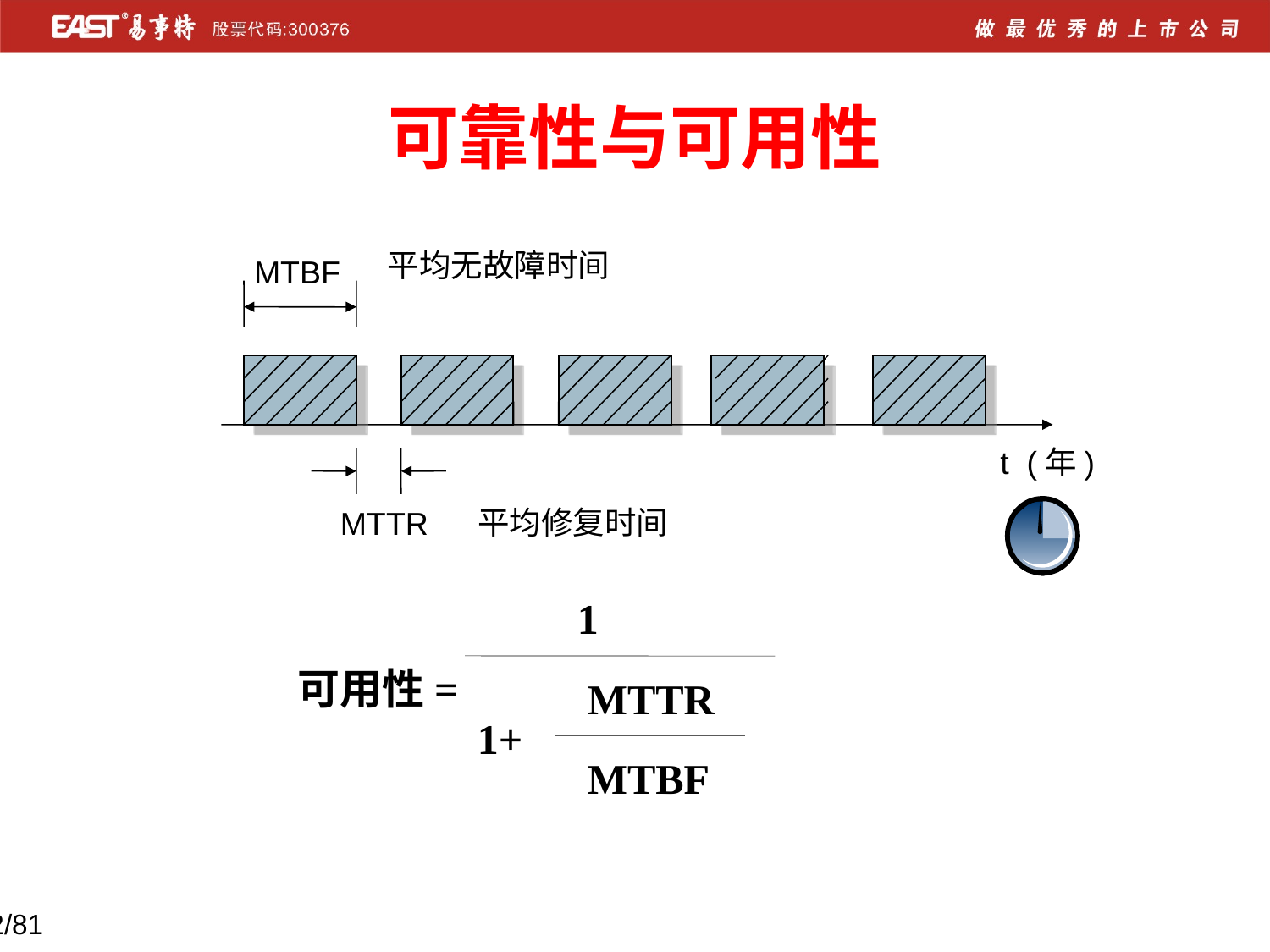

可靠性与可用性
平均无故障时间
MTBF

t  (年)

平均修复时间

MTTR
1
可用性=

MTTR
1+

MTBF